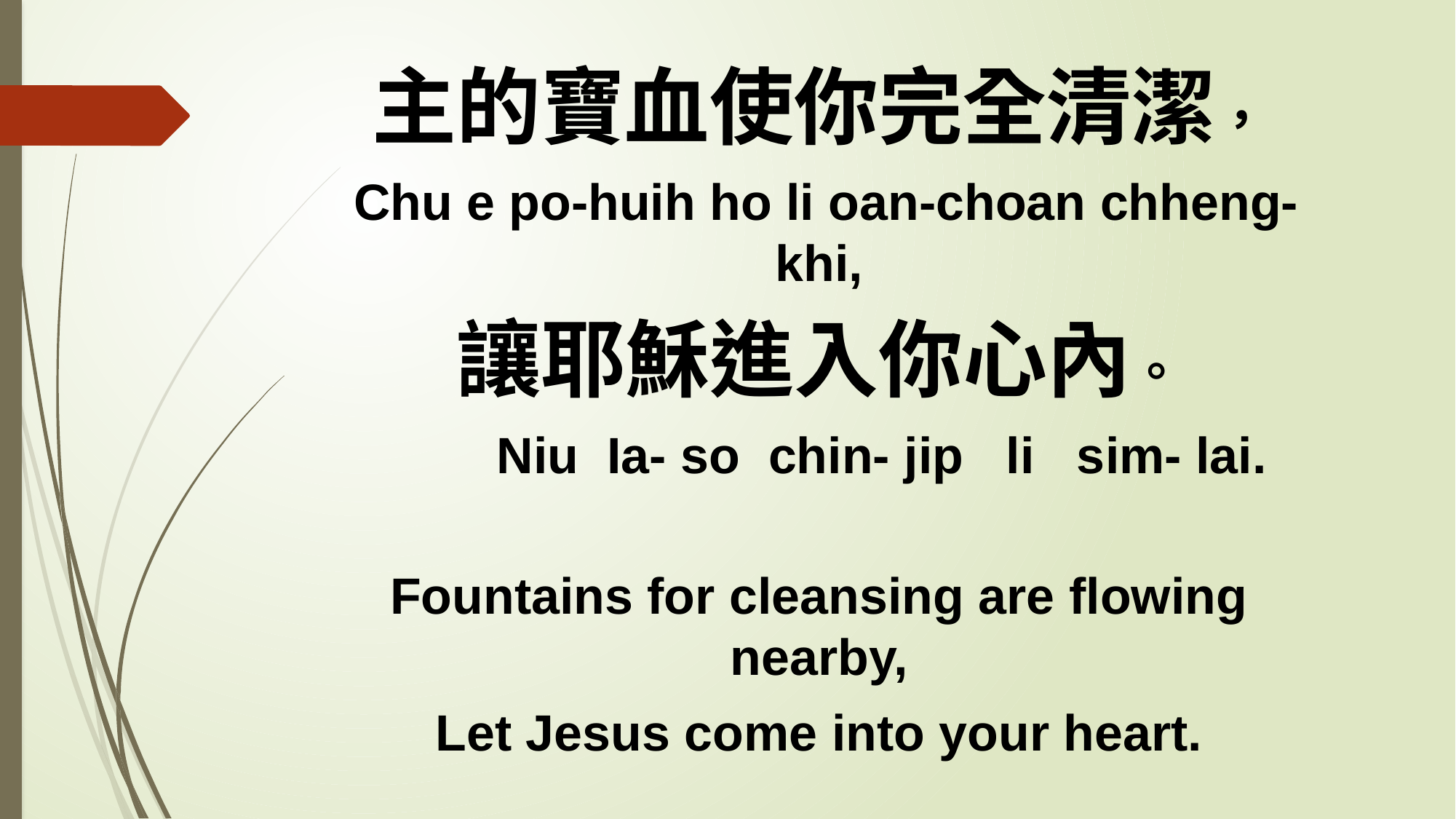

主的寶血使你完全清潔，
 Chu e po-huih ho li oan-choan chheng-khi,
讓耶穌進入你心內。
              Niu  Ia- so  chin- jip   li   sim- lai.

Fountains for cleansing are flowing nearby,
Let Jesus come into your heart.